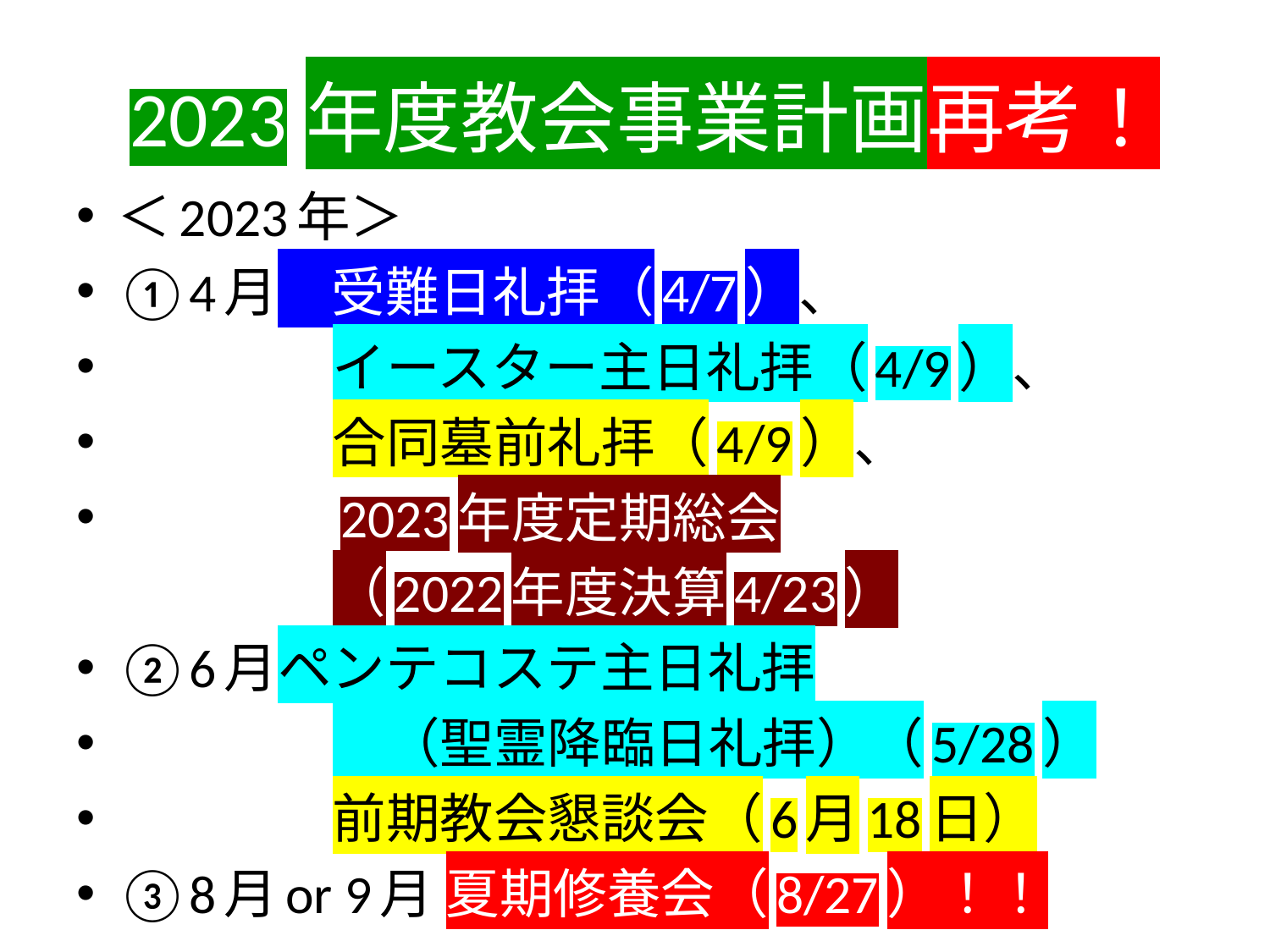

# 2023年度教会事業計画再考！
＜2023年＞
①4月　受難日礼拝（4/7）、
　　　　イースター主日礼拝（4/9）、
　　　　合同墓前礼拝（4/9）、
　　　　2023年度定期総会
　　　　（2022年度決算4/23）
②6月ペンテコステ主日礼拝
　　　　　（聖霊降臨日礼拝）（5/28）
　　　　前期教会懇談会（6月18日）
③8月or 9月 夏期修養会（8/27）！！